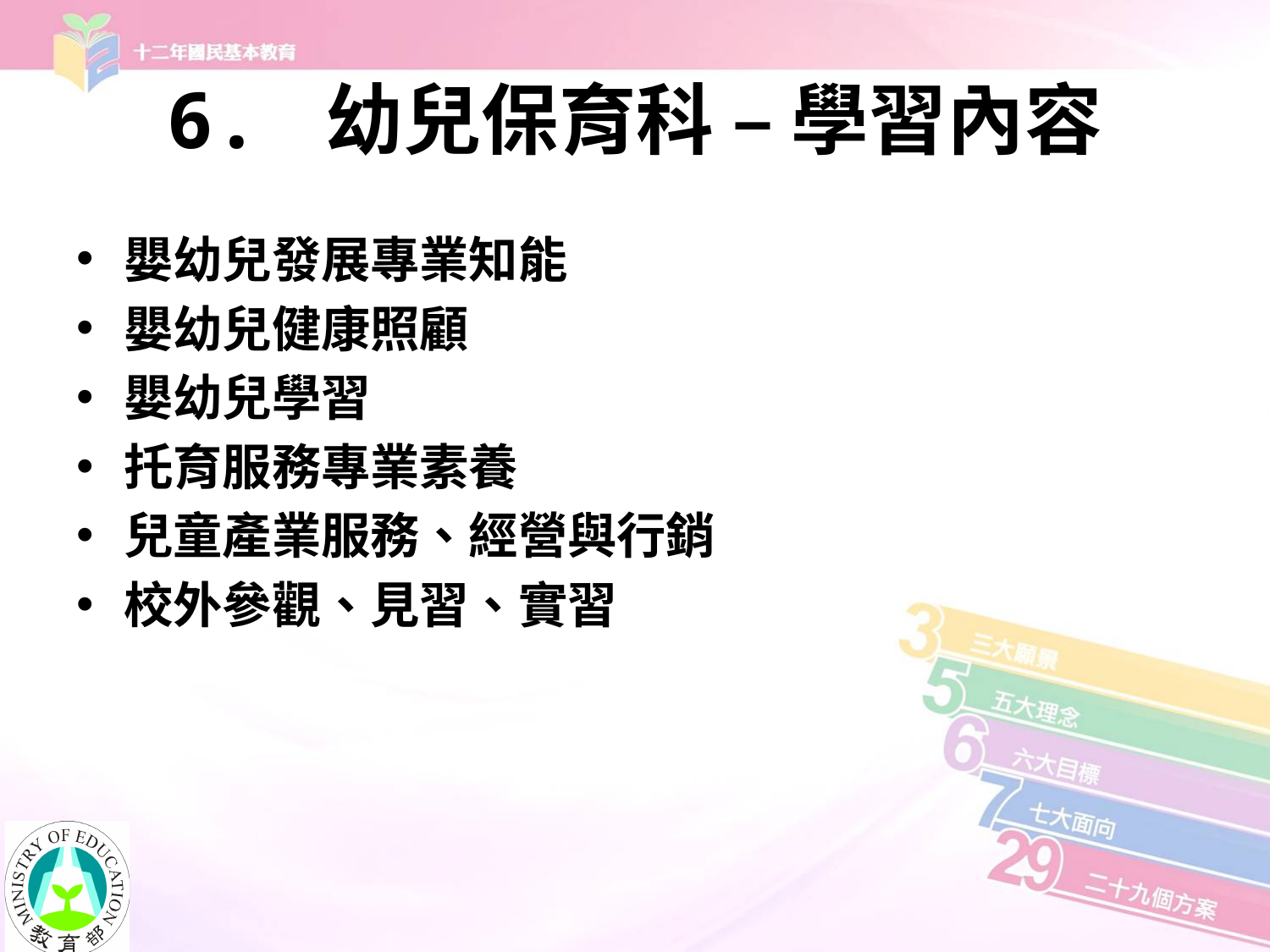

# 6. 幼兒保育科 – 學習內容
嬰幼兒發展專業知能
嬰幼兒健康照顧
嬰幼兒學習
托育服務專業素養
兒童產業服務、經營與行銷
校外參觀、見習、實習